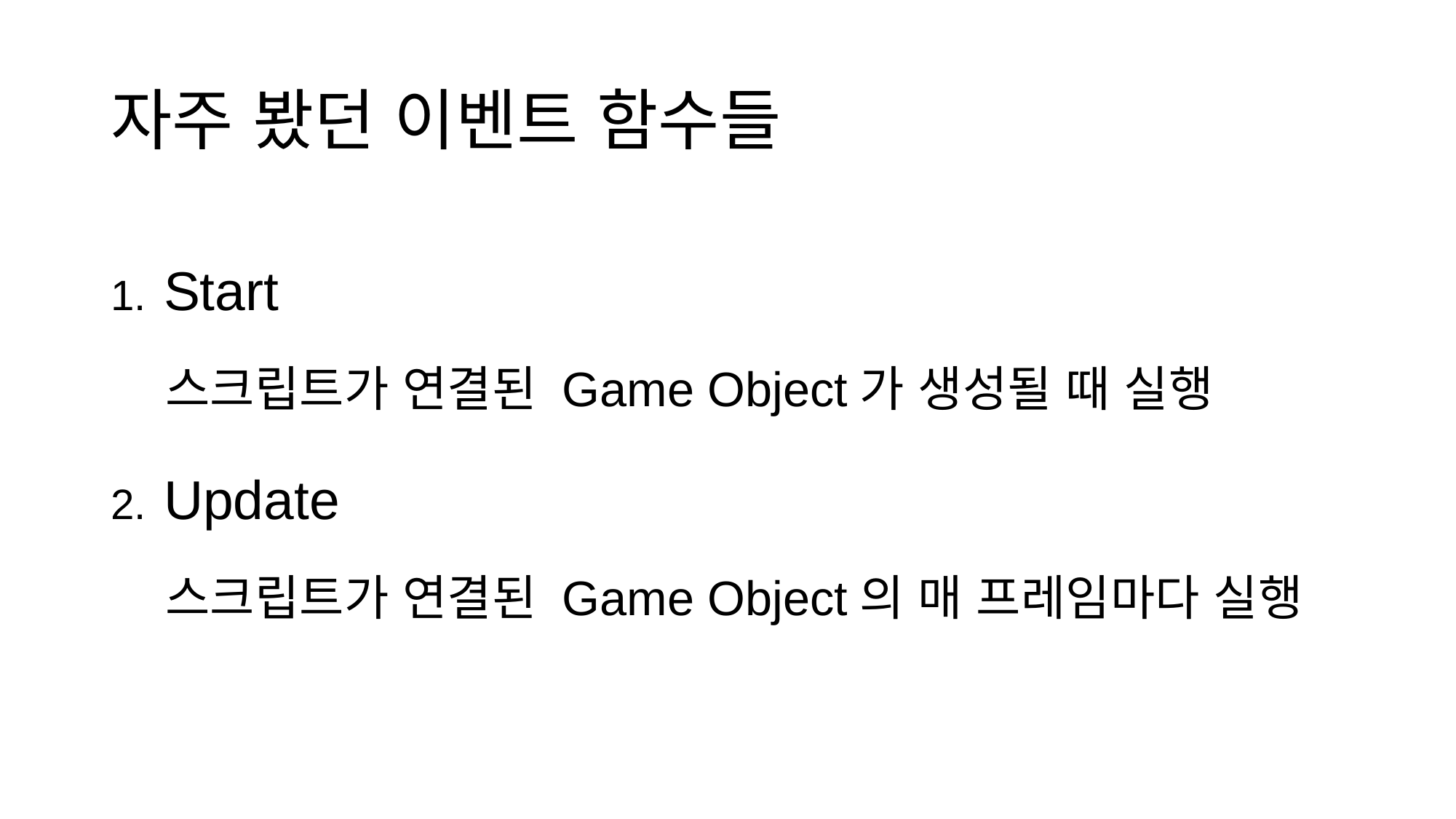

# 자주 봤던 이벤트 함수들
 Start
스크립트가 연결된 Game Object가 생성될 때 실행
 Update
스크립트가 연결된 Game Object의 매 프레임마다 실행